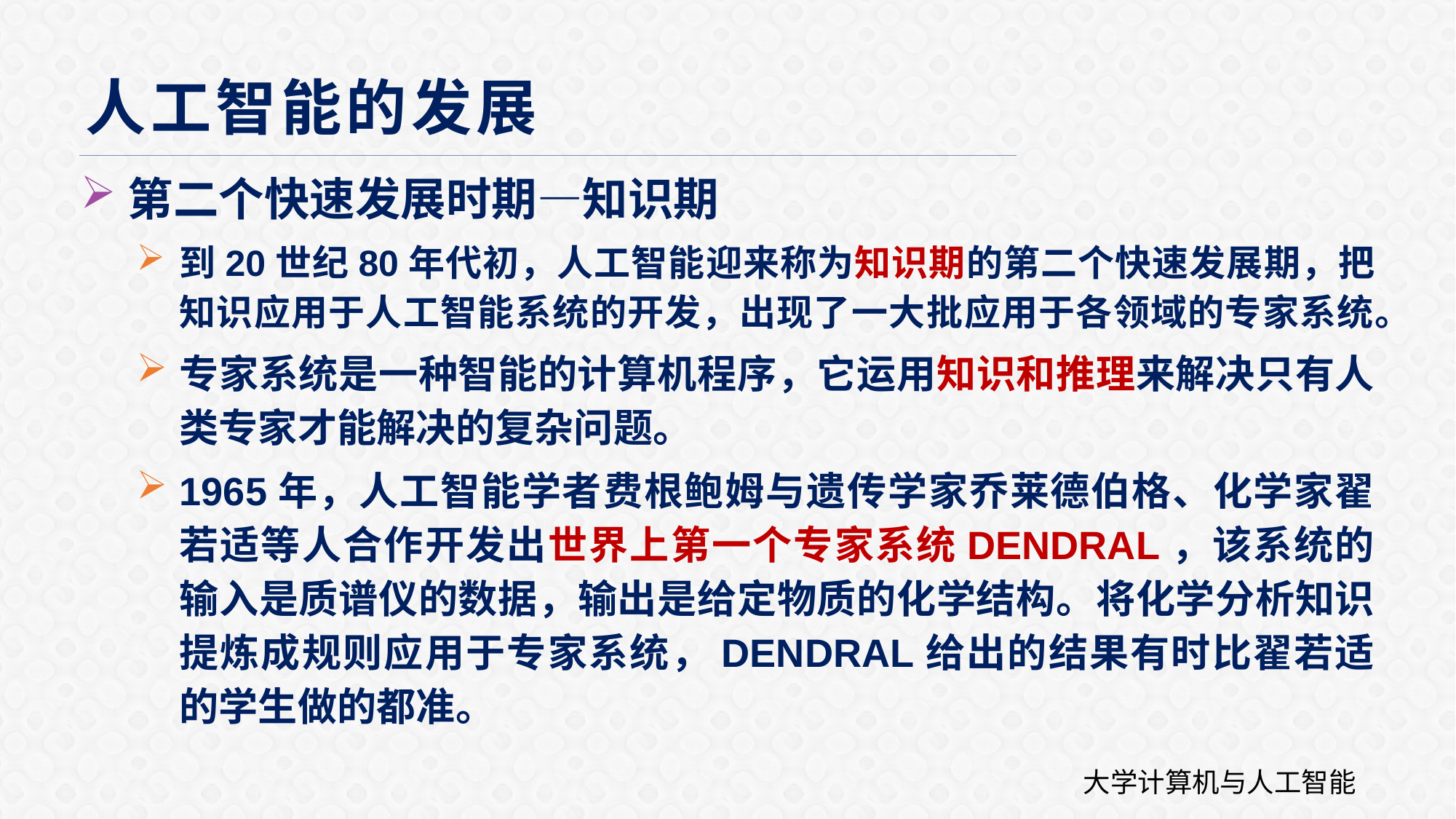

人工智能的发展
第二个快速发展时期—知识期
到20世纪80年代初，人工智能迎来称为知识期的第二个快速发展期，把知识应用于人工智能系统的开发，出现了一大批应用于各领域的专家系统。
专家系统是一种智能的计算机程序，它运用知识和推理来解决只有人类专家才能解决的复杂问题。
1965年，人工智能学者费根鲍姆与遗传学家乔莱德伯格、化学家翟若适等人合作开发出世界上第一个专家系统DENDRAL，该系统的输入是质谱仪的数据，输出是给定物质的化学结构。将化学分析知识提炼成规则应用于专家系统，DENDRAL给出的结果有时比翟若适的学生做的都准。